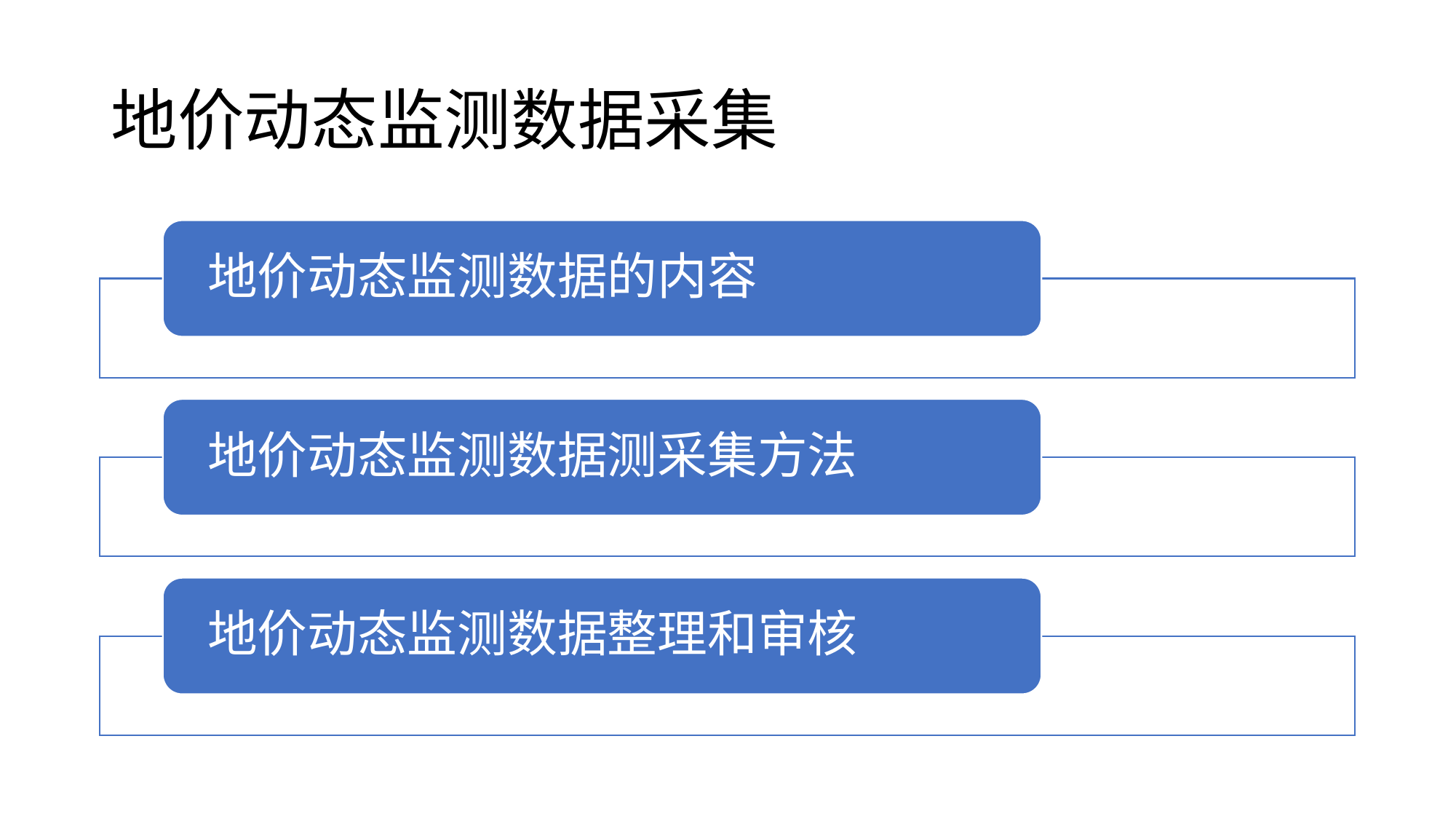

# 地价动态监测数据采集
地价动态监测数据的内容
地价动态监测数据测采集方法
地价动态监测数据整理和审核